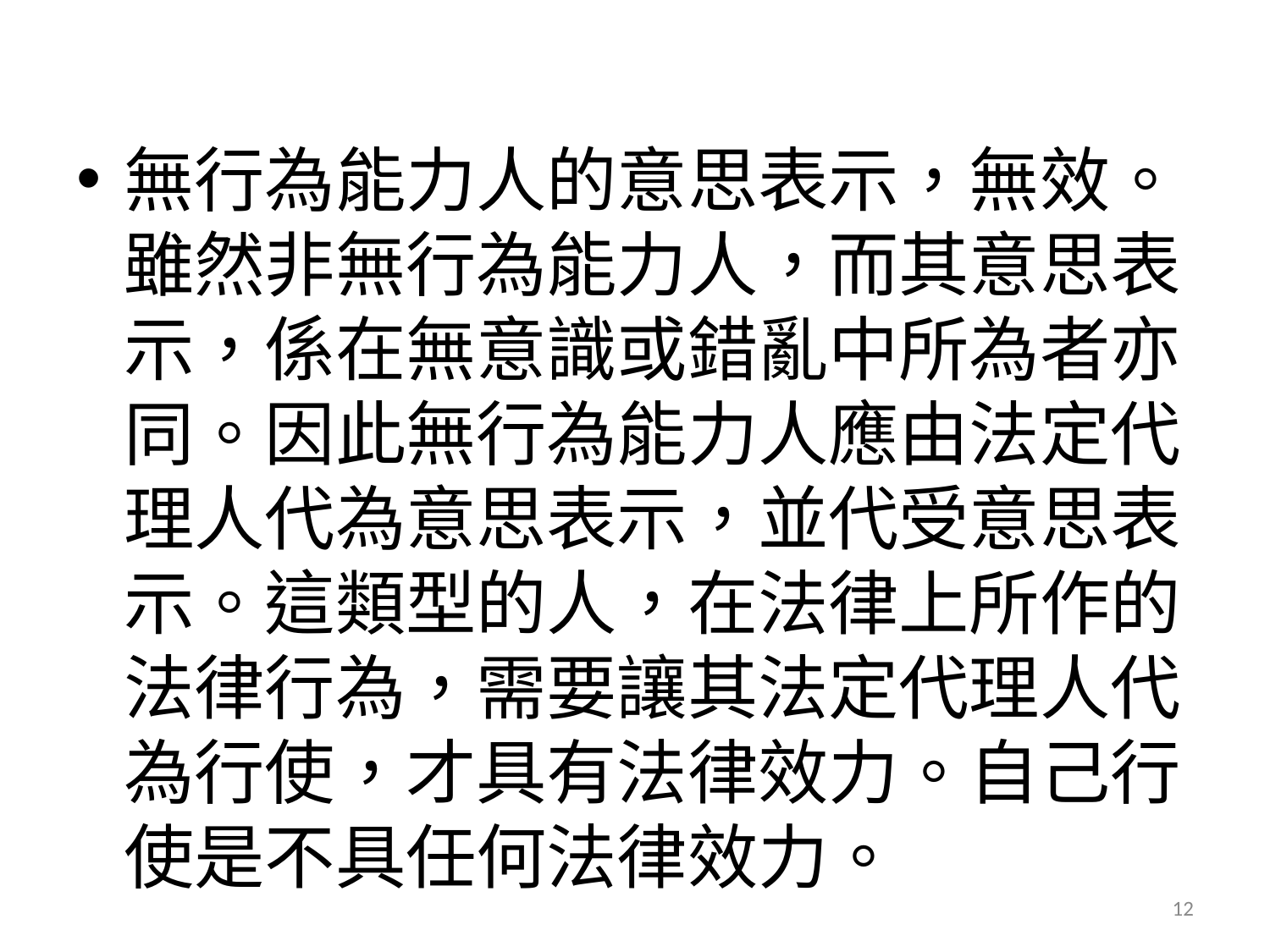

#
無行為能力人的意思表示，無效。雖然非無行為能力人，而其意思表示，係在無意識或錯亂中所為者亦同。因此無行為能力人應由法定代理人代為意思表示，並代受意思表示。這類型的人，在法律上所作的法律行為，需要讓其法定代理人代為行使，才具有法律效力。自己行使是不具任何法律效力。

12